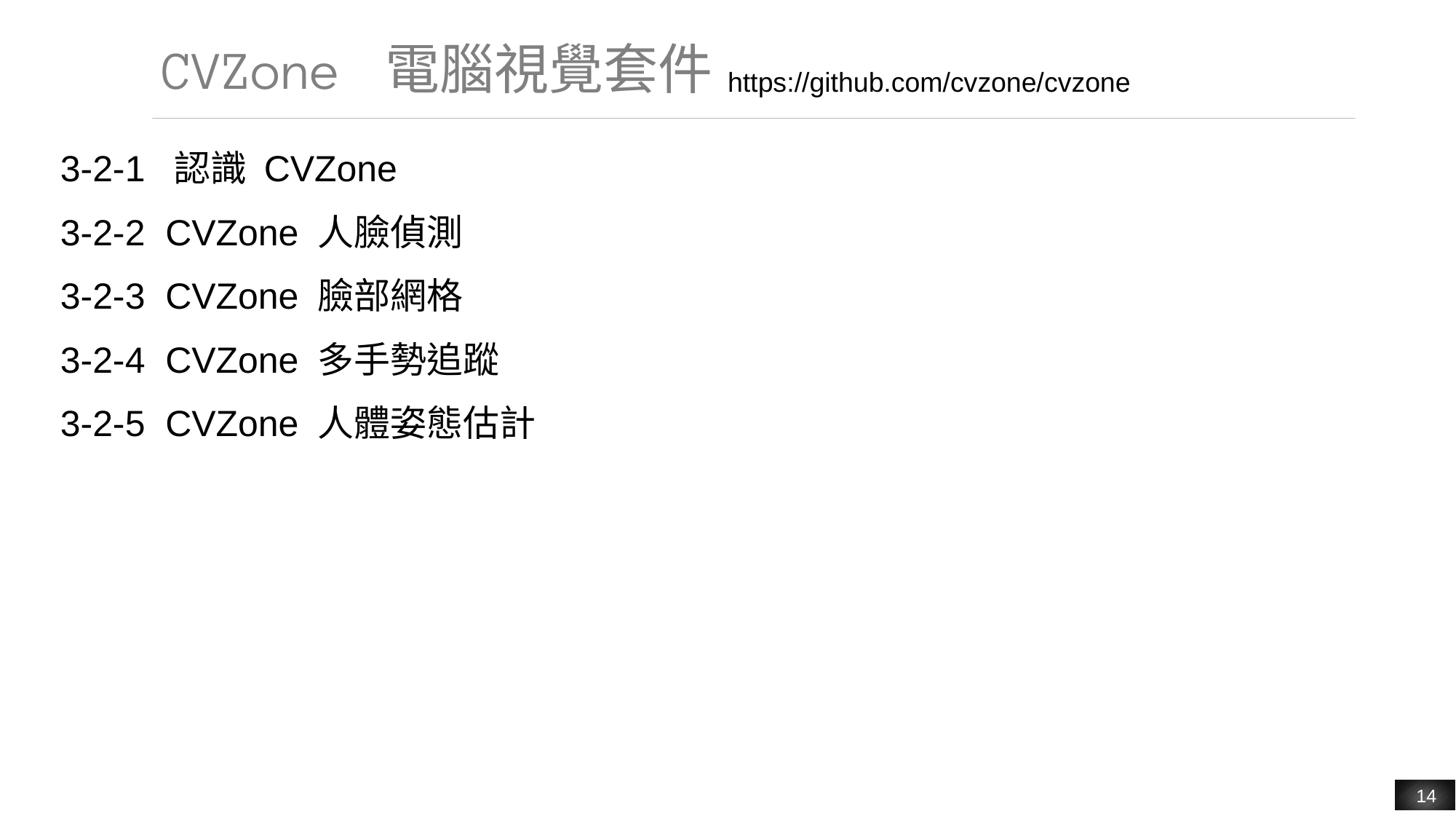

# CVZone 電腦視覺套件
https://github.com/cvzone/cvzone
3-2-1  認識 CVZone
3-2-2  CVZone 人臉偵測
3-2-3  CVZone 臉部網格
3-2-4  CVZone 多手勢追蹤
3-2-5  CVZone 人體姿態估計